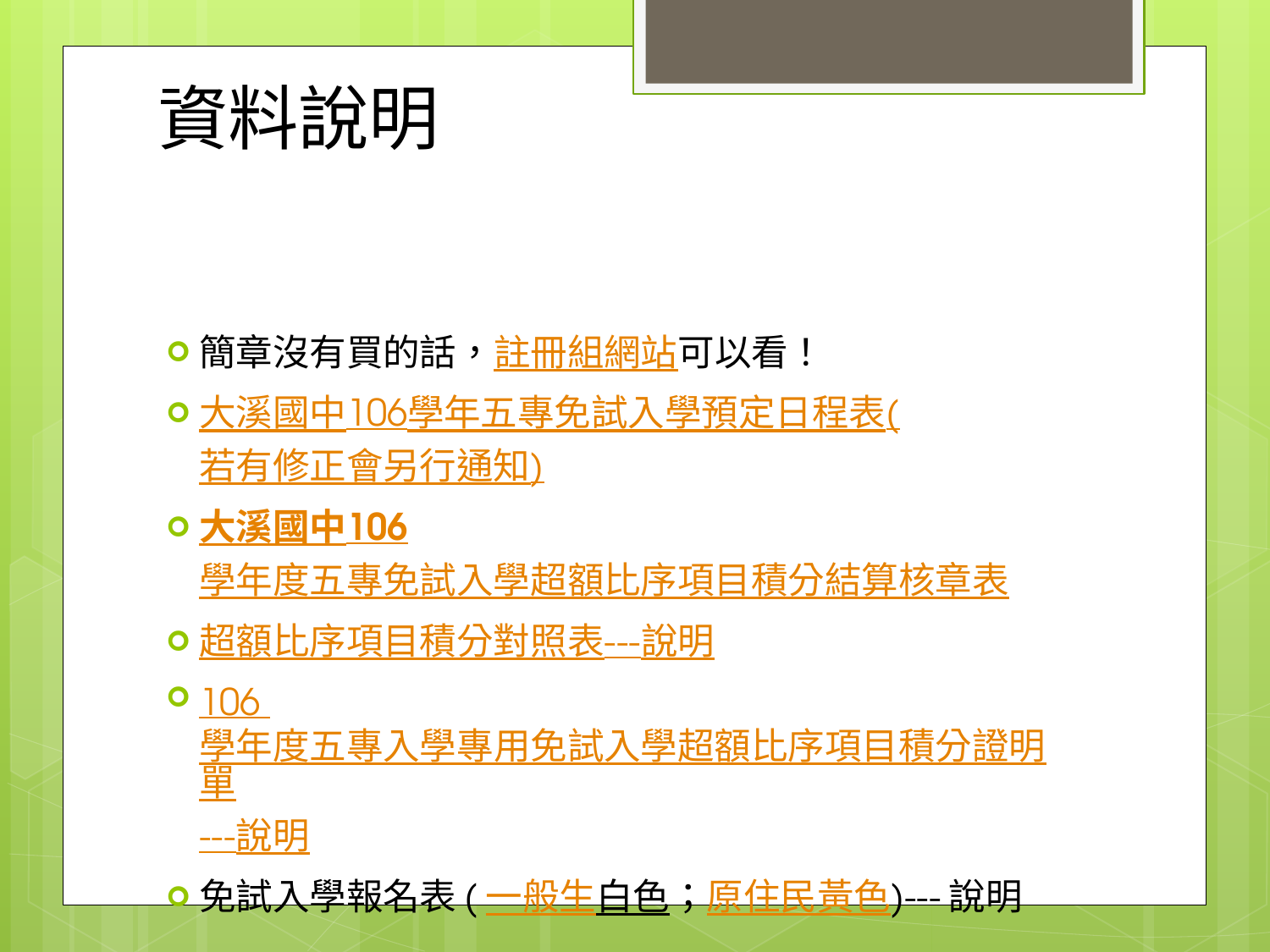

# 資料說明
簡章沒有買的話，註冊組網站可以看！
大溪國中106學年五專免試入學預定日程表(若有修正會另行通知)
大溪國中106學年度五專免試入學超額比序項目積分結算核章表
超額比序項目積分對照表---說明
106 學年度五專入學專用免試入學超額比序項目積分證明單---說明
免試入學報名表(一般生白色；原住民黃色)---說明